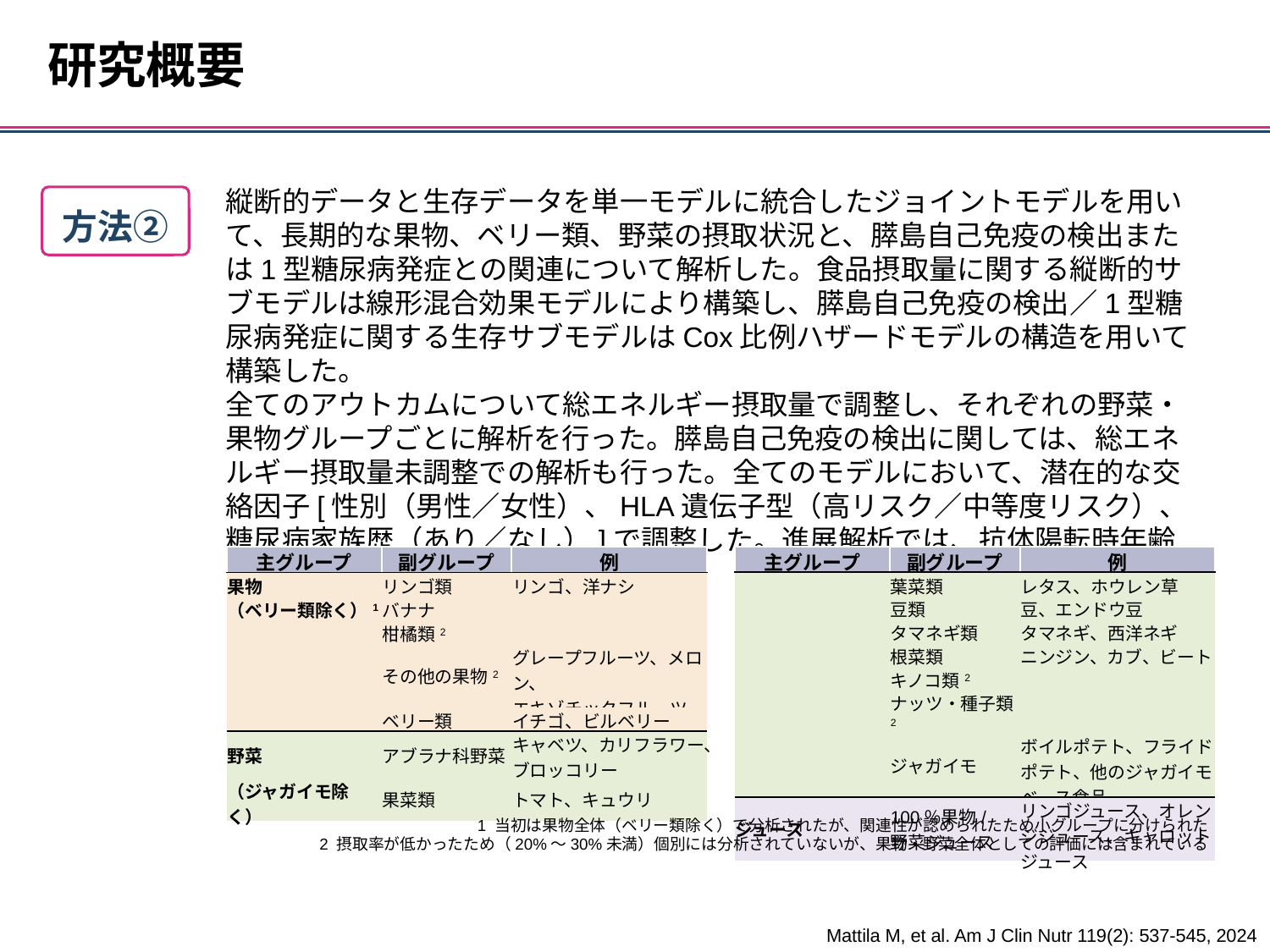

研究概要
縦断的データと生存データを単一モデルに統合したジョイントモデルを用いて、長期的な果物、ベリー類、野菜の摂取状況と、膵島自己免疫の検出または1型糖尿病発症との関連について解析した。食品摂取量に関する縦断的サブモデルは線形混合効果モデルにより構築し、膵島自己免疫の検出／1型糖尿病発症に関する生存サブモデルはCox比例ハザードモデルの構造を用いて構築した。
全てのアウトカムについて総エネルギー摂取量で調整し、それぞれの野菜・果物グループごとに解析を行った。膵島自己免疫の検出に関しては、総エネルギー摂取量未調整での解析も行った。全てのモデルにおいて、潜在的な交絡因子[性別（男性／女性）、HLA遺伝子型（高リスク／中等度リスク）、糖尿病家族歴（あり／なし）]で調整した。進展解析では、抗体陽転時年齢でも調整した。

方法②
| 主グループ | 副グループ | 例 |
| --- | --- | --- |
| 果物 | リンゴ類 | リンゴ、洋ナシ |
| （ベリー類除く）1 | バナナ |  |
|  | 柑橘類2 |  |
|  | その他の果物2 | グレープフルーツ、メロン、 エキゾチックフルーツ |
|  | ベリー類 | イチゴ、ビルベリー |
| 野菜 | アブラナ科野菜 | キャベツ、カリフラワー、ブロッコリー |
| （ジャガイモ除く） | 果菜類 | トマト、キュウリ |
| 主グループ | 副グループ | 例 |
| --- | --- | --- |
|  | 葉菜類 | レタス、ホウレン草 |
|  | 豆類 | 豆、エンドウ豆 |
|  | タマネギ類 | タマネギ、西洋ネギ |
|  | 根菜類 | ニンジン、カブ、ビート |
|  | キノコ類2 |  |
|  | ナッツ・種子類2 |  |
|  | ジャガイモ | ボイルポテト、フライドポテト、他のジャガイモベース食品 |
| ジュース | 100％果物/ 野菜ジュース | リンゴジュース、オレンジジュース、キャロットジュース |
1 当初は果物全体（ベリー類除く）で分析されたが、関連性が認められたため小グループに分けられた
2 摂取率が低かったため（20%～30%未満）個別には分析されていないが、果物・野菜全体としての評価には含まれている
Mattila M, et al. Am J Clin Nutr 119(2): 537-545, 2024